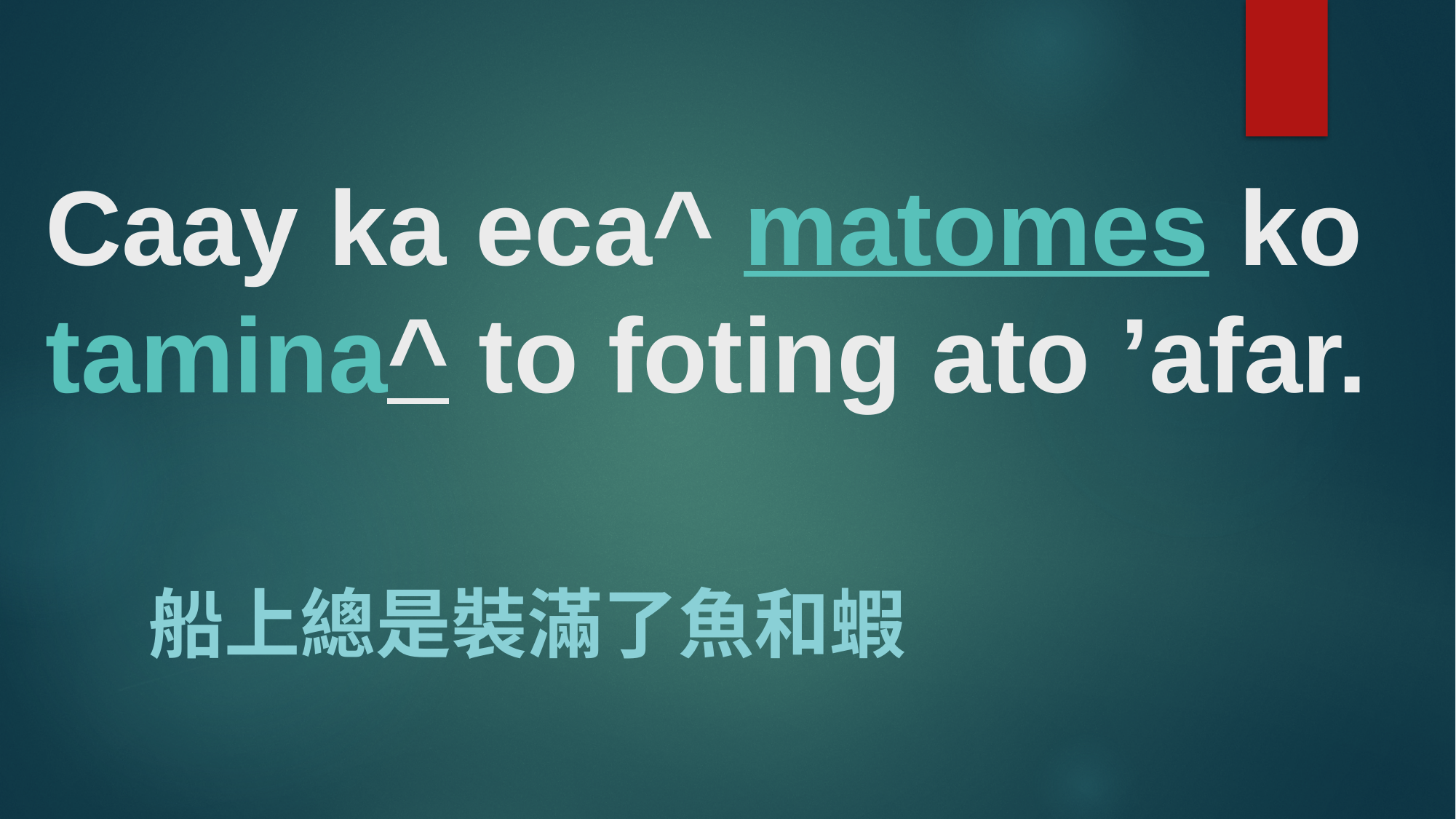

# Caay ka eca^ matomes ko tamina^ to foting ato ’afar.
船上總是裝滿了魚和蝦